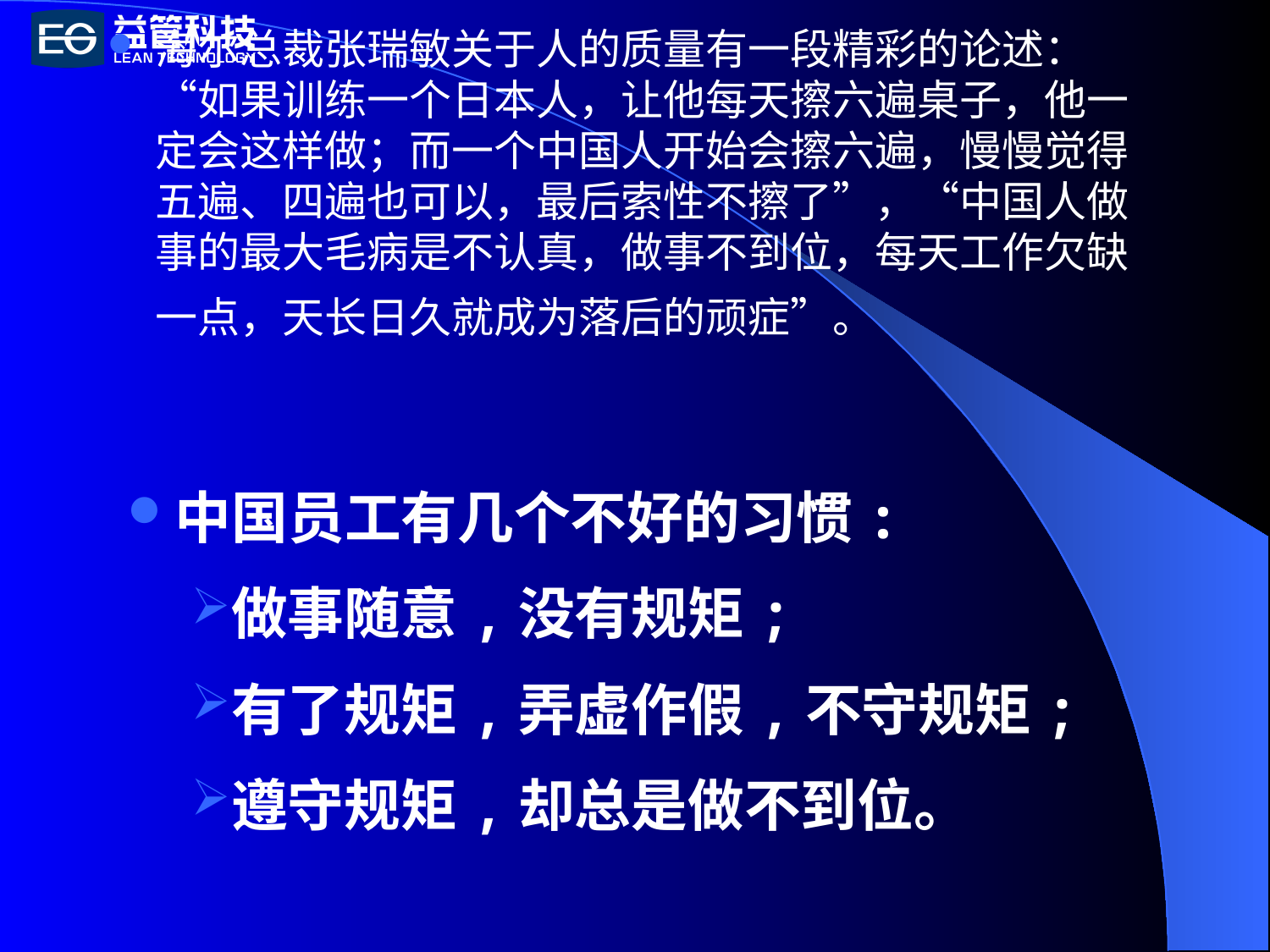

海尔总裁张瑞敏关于人的质量有一段精彩的论述：“如果训练一个日本人，让他每天擦六遍桌子，他一定会这样做；而一个中国人开始会擦六遍，慢慢觉得五遍、四遍也可以，最后索性不擦了”，“中国人做事的最大毛病是不认真，做事不到位，每天工作欠缺一点，天长日久就成为落后的顽症”。

中国员工有几个不好的习惯:
做事随意,没有规矩;
有了规矩,弄虚作假,不守规矩;
遵守规矩,却总是做不到位。